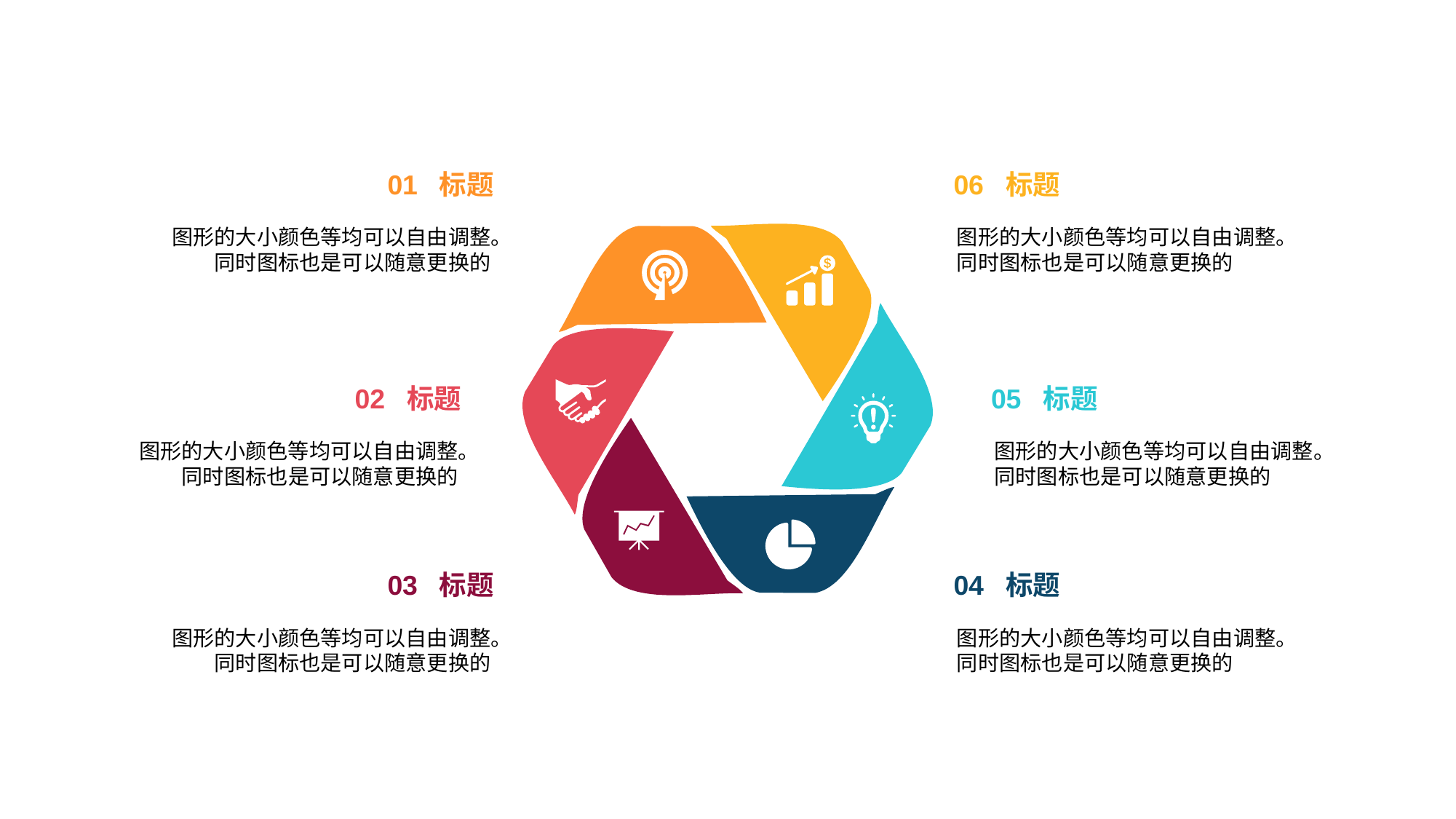

01  标题
06  标题

图形的大小颜色等均可以自由调整。同时图标也是可以随意更换的
图形的大小颜色等均可以自由调整。同时图标也是可以随意更换的
02  标题
05  标题
图形的大小颜色等均可以自由调整。同时图标也是可以随意更换的
图形的大小颜色等均可以自由调整。同时图标也是可以随意更换的
03  标题
04  标题
图形的大小颜色等均可以自由调整。同时图标也是可以随意更换的
图形的大小颜色等均可以自由调整。同时图标也是可以随意更换的